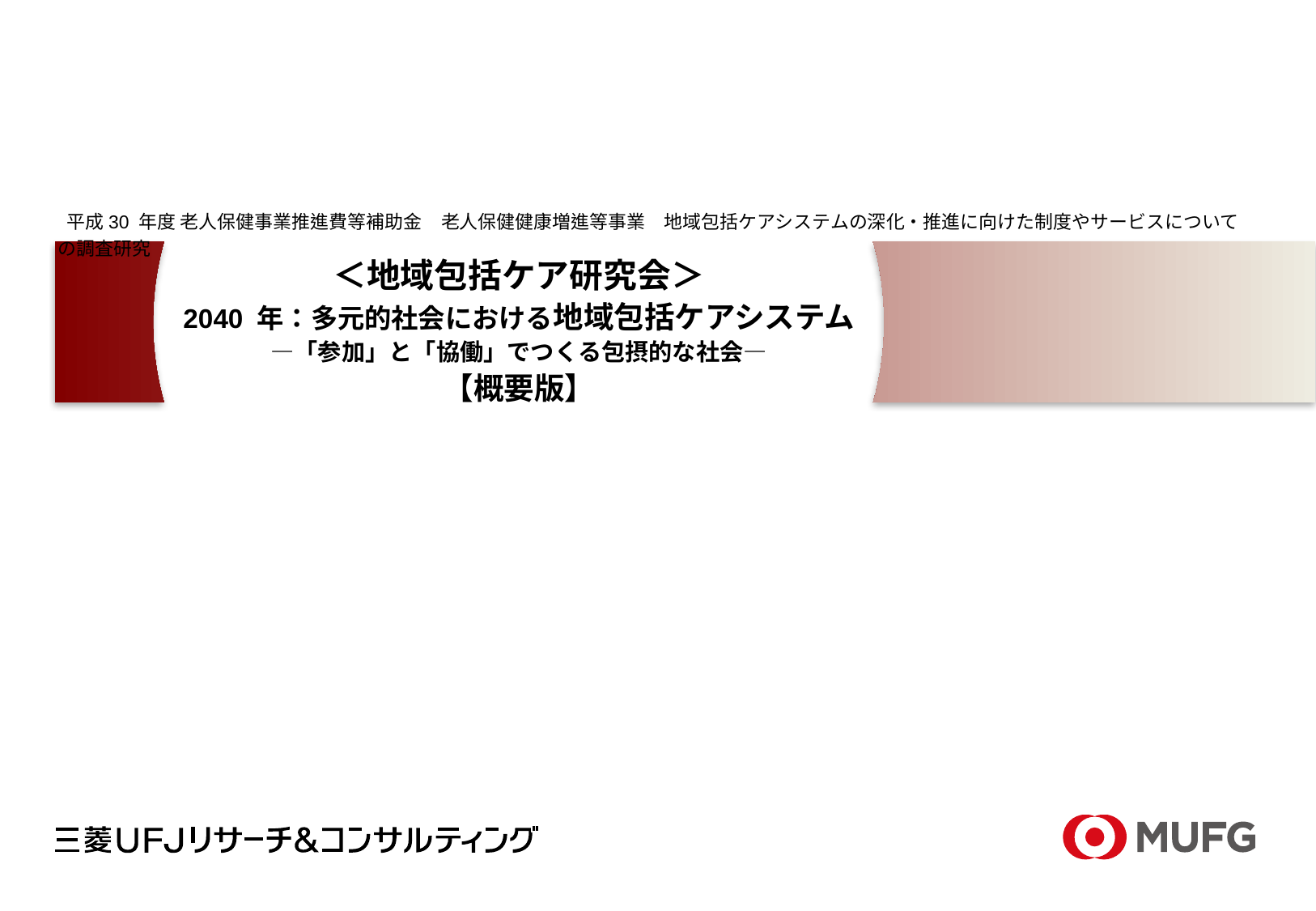

平成30 年度 老人保健事業推進費等補助金　老人保健健康増進等事業　地域包括ケアシステムの深化・推進に向けた制度やサービスについての調査研究
# ＜地域包括ケア研究会＞ 2040 年：多元的社会における地域包括ケアシステム ―「参加」と「協働」でつくる包摂的な社会― 【概要版】